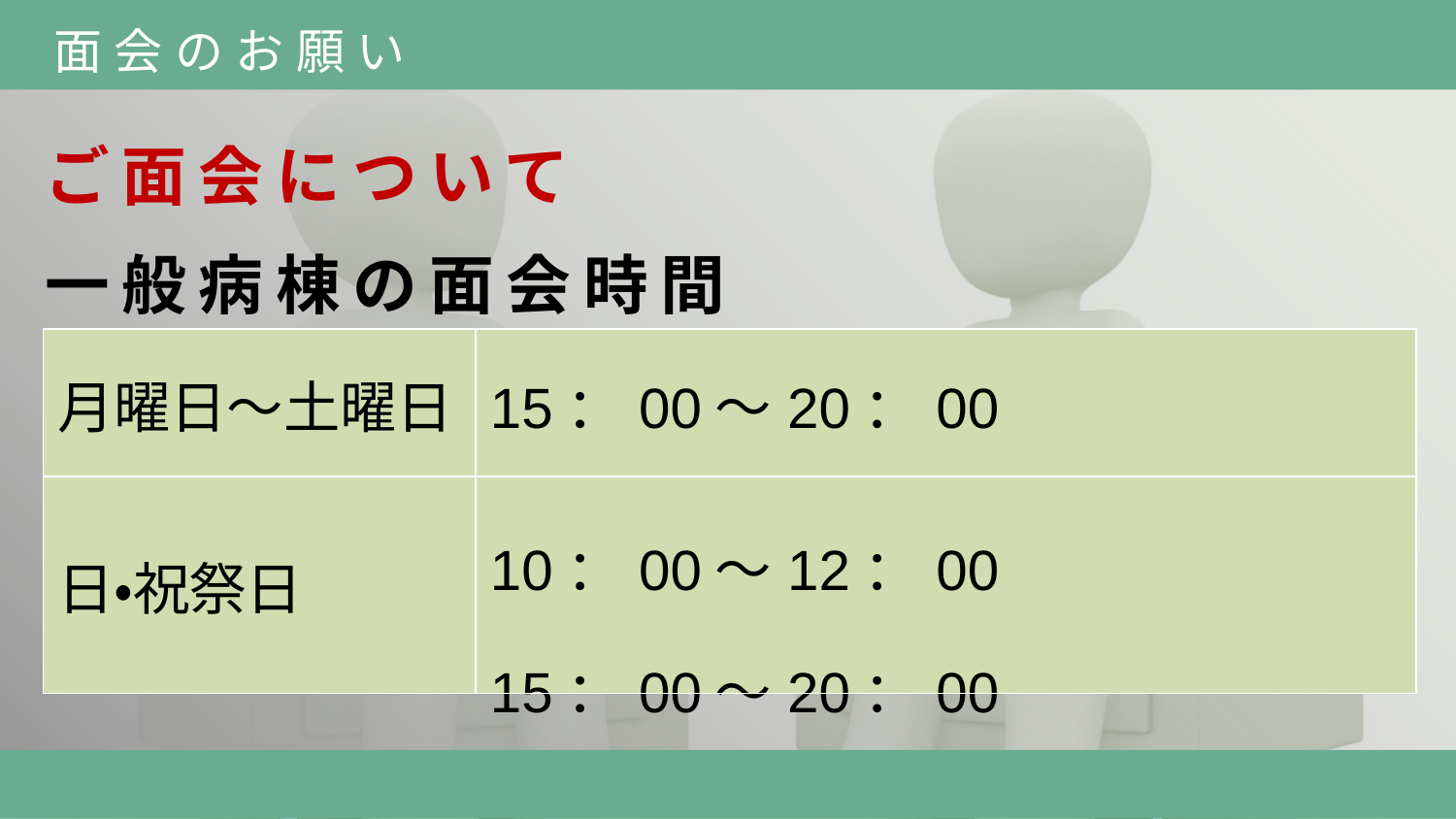

面会のお願い

ご面会について
一般病棟の面会時間
| 月曜日～土曜日 | 15：00～20：00 |
| --- | --- |
| 日・祝祭日 | 10：00～12：00 15：00～20：00 |